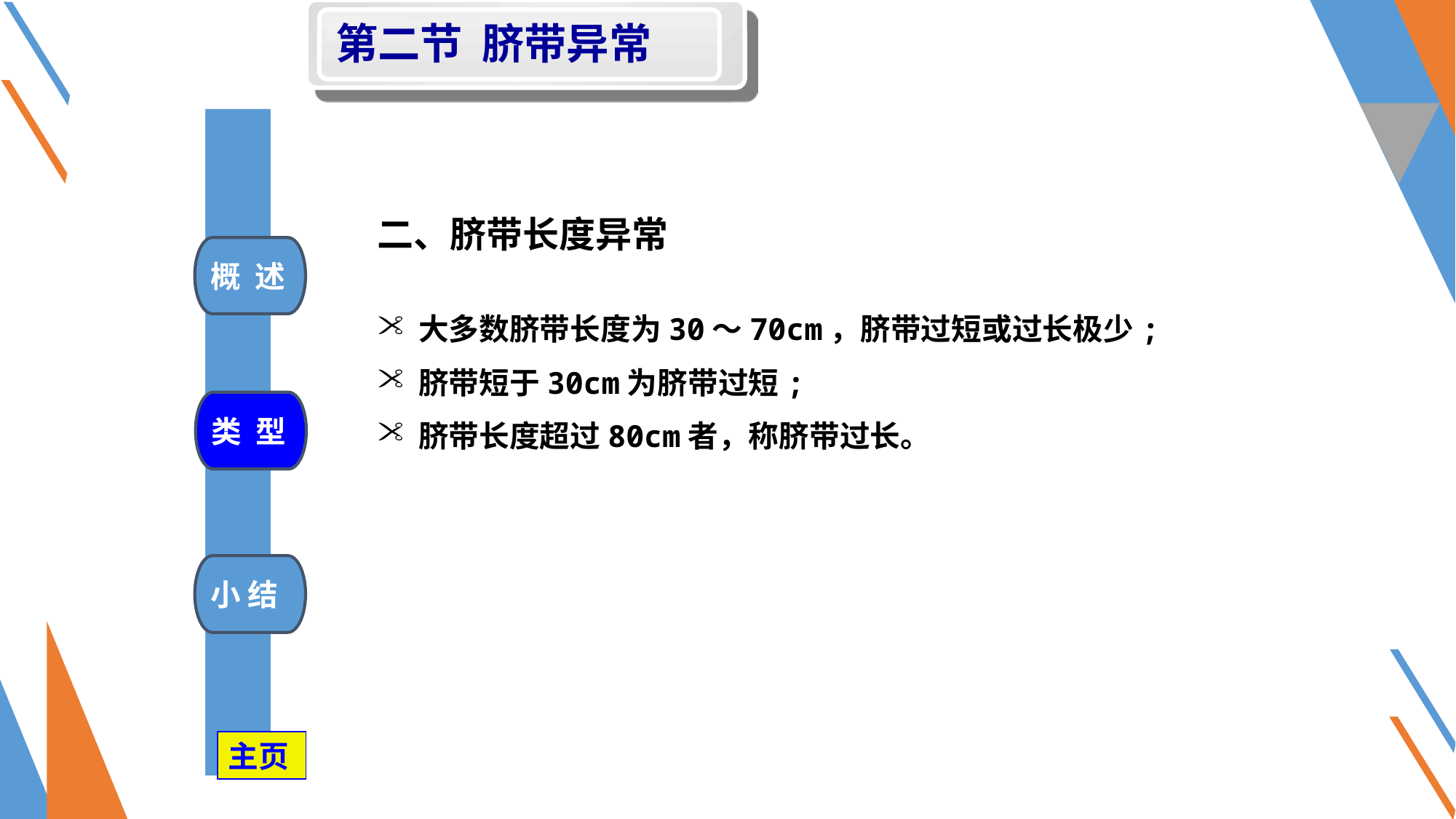

第二节  脐带异常

二、脐带长度异常
概  述
大多数脐带长度为30～70cm，脐带过短或过长极少;
脐带短于30cm为脐带过短;
脐带长度超过80cm者，称脐带过长。
类  型
小 结
主页